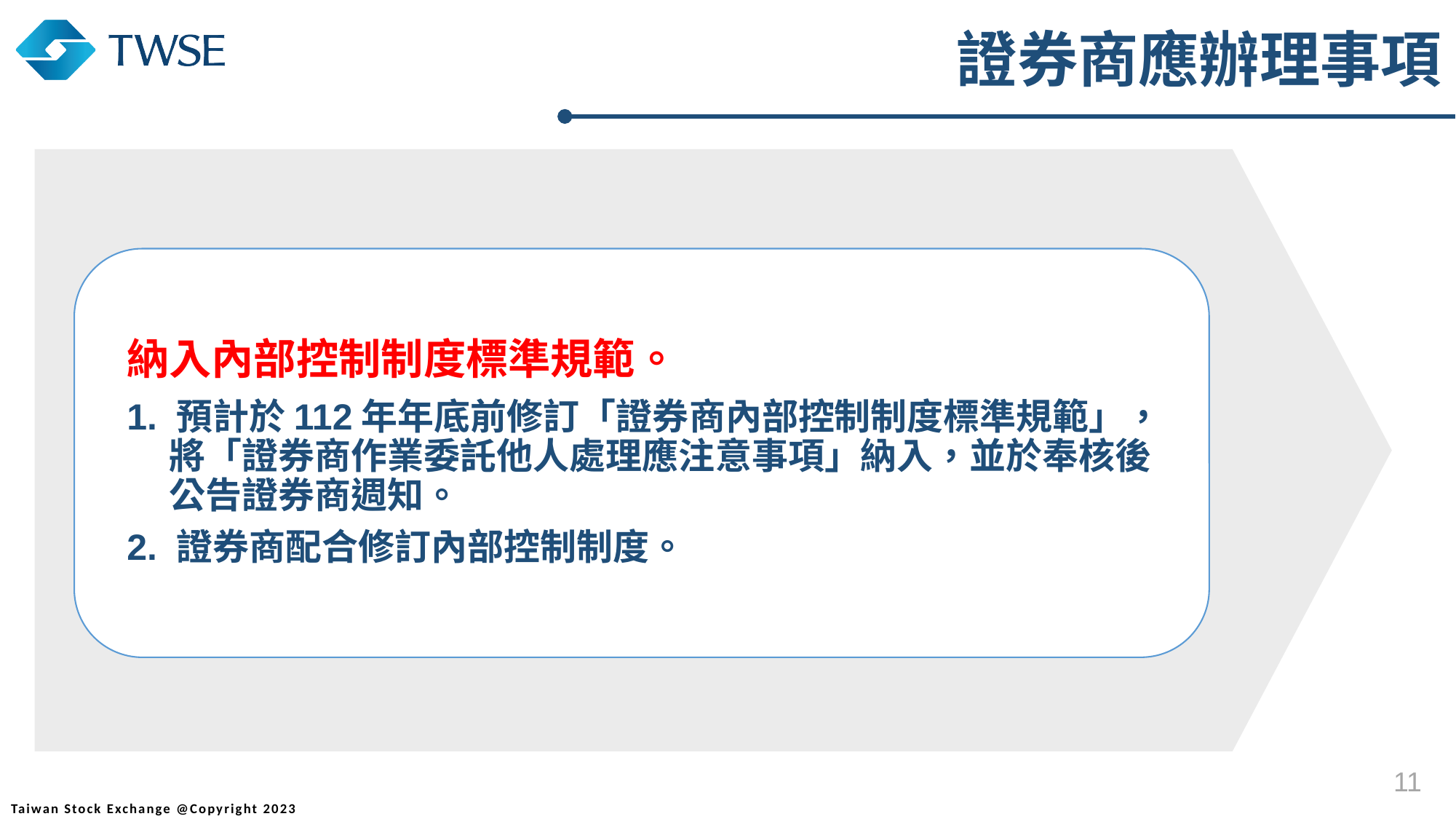

證券商應辦理事項

納入內部控制制度標準規範。
1. 預計於112年年底前修訂「證券商內部控制制度標準規範」，將「證券商作業委託他人處理應注意事項」納入，並於奉核後公告證券商週知。
2. 證券商配合修訂內部控制制度。
11